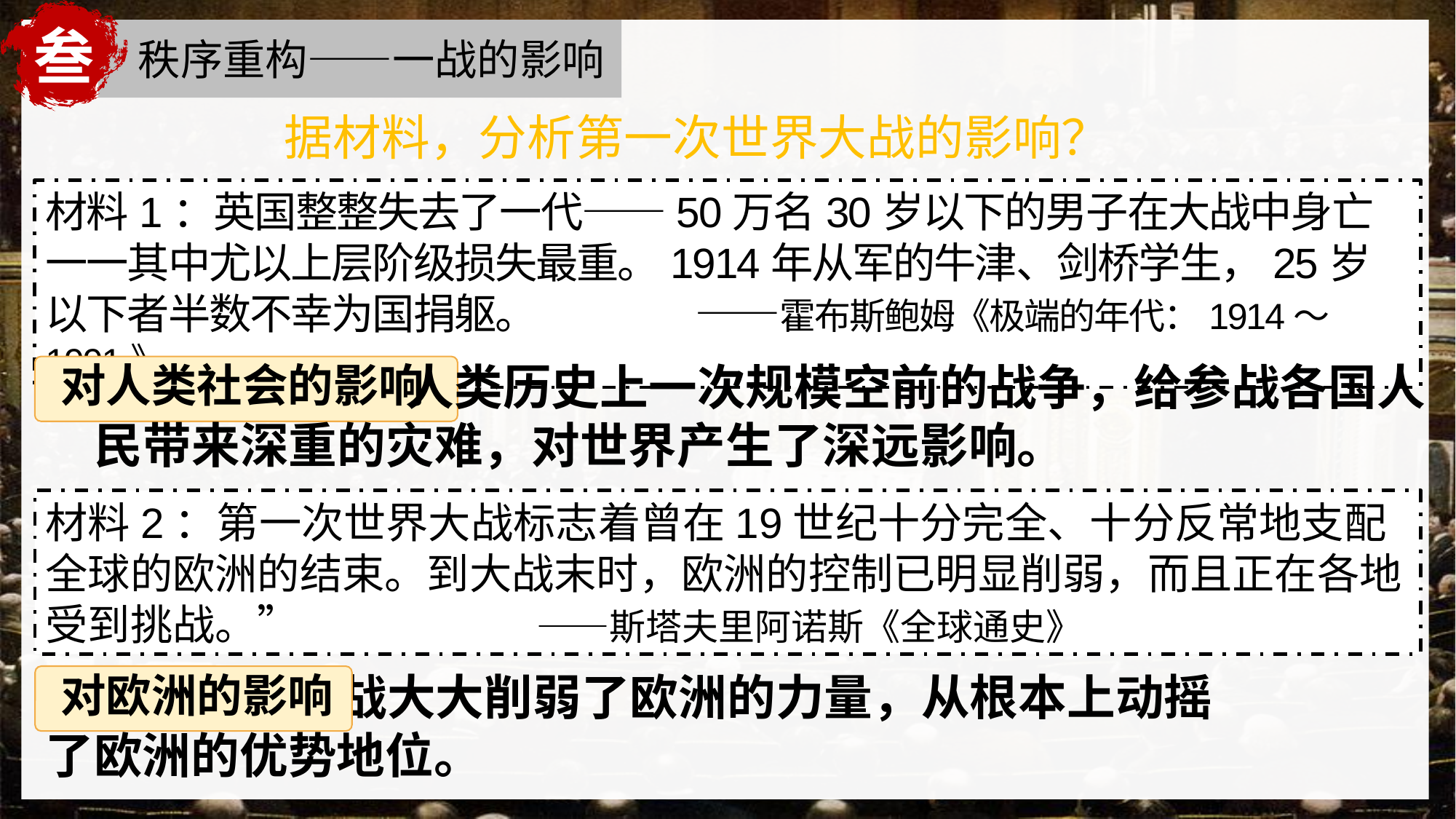

叁

  秩序重构——一战的影响
据材料，分析第一次世界大战的影响？
材料1：英国整整失去了一代——50万名30岁以下的男子在大战中身亡一一其中尤以上层阶级损失最重。1914年从军的牛津、剑桥学生，25岁以下者半数不幸为国捐躯。                    ——霍布斯鲍姆《极端的年代：1914～1991》
                           人类历史上一次规模空前的战争，给参战各国人民带来深重的灾难，对世界产生了深远影响。
对人类社会的影响

材料2：第一次世界大战标志着曾在19世纪十分完全、十分反常地支配全球的欧洲的结束。到大战末时，欧洲的控制已明显削弱，而且正在各地受到挑战。”                         ——斯塔夫里阿诺斯《全球通史》
                     一战大大削弱了欧洲的力量，从根本上动摇            了欧洲的优势地位。
对欧洲的影响